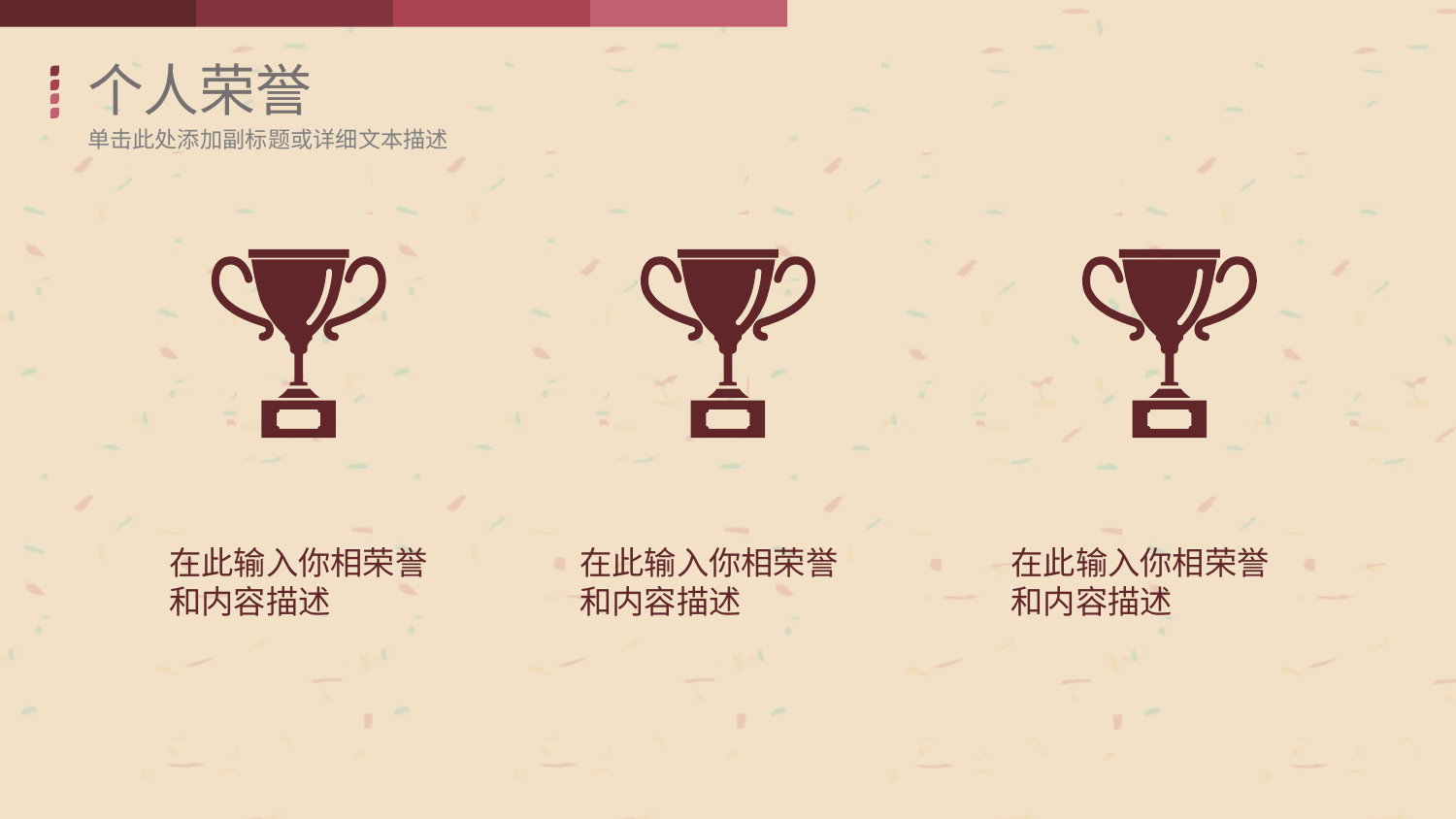

个人荣誉

单击此处添加副标题或详细文本描述

在此输入你相荣誉
和内容描述
在此输入你相荣誉
和内容描述
在此输入你相荣誉
和内容描述